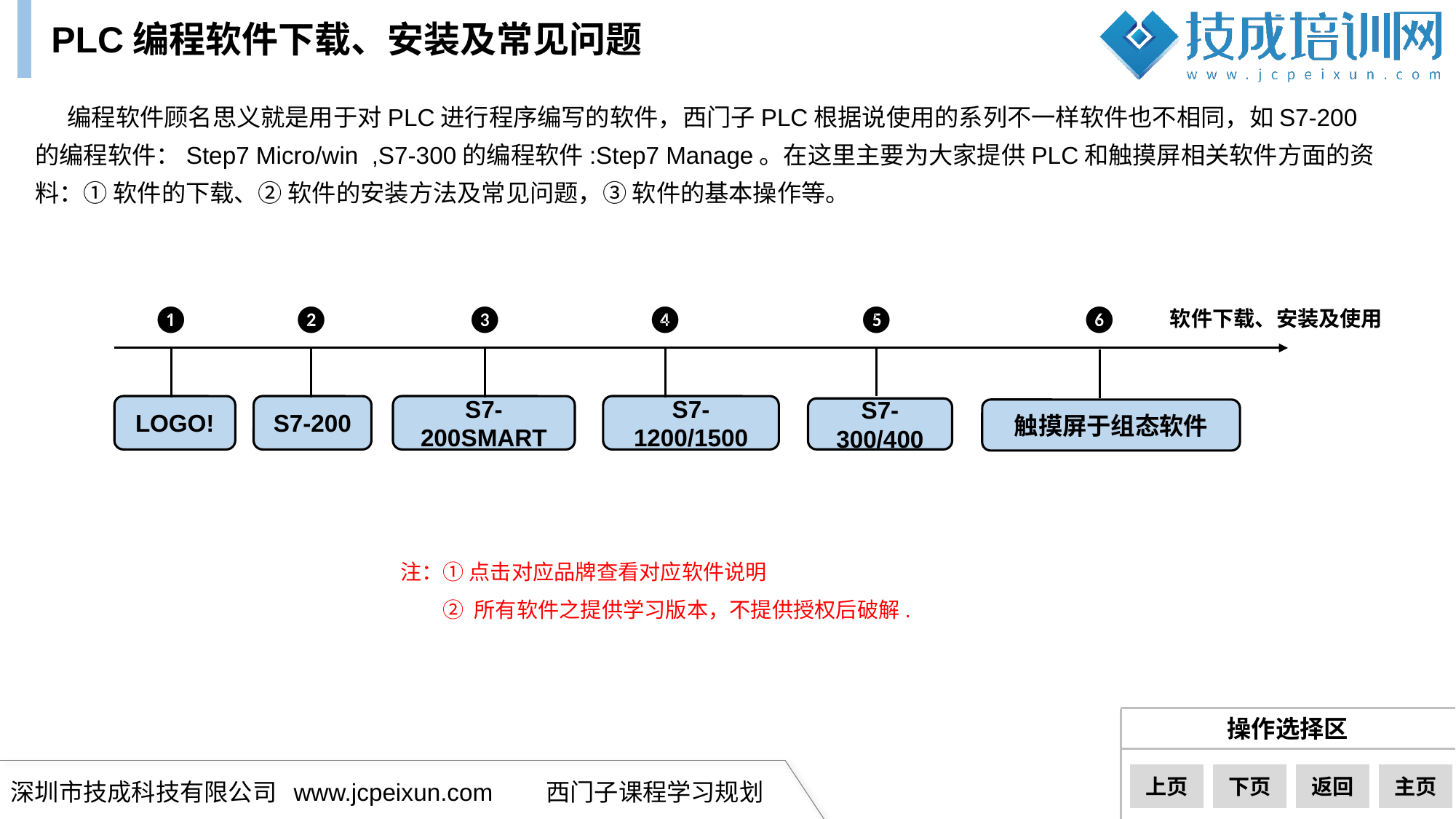

PLC编程软件下载、安装及常见问题
编程软件顾名思义就是用于对PLC进行程序编写的软件，西门子PLC根据说使用的系列不一样软件也不相同，如S7-200的编程软件：Step7 Micro/win  ,S7-300的编程软件:Step7 Manage。在这里主要为大家提供PLC和触摸屏相关软件方面的资料：① 软件的下载、② 软件的安装方法及常见问题，③ 软件的基本操作等。
❶
❷
❸
❹
❺
❻
软件下载、安装及使用
S7-200SMART
LOGO!
S7-200
S7-1200/1500
S7-300/400
触摸屏于组态软件
注：① 点击对应品牌查看对应软件说明
         ② 所有软件之提供学习版本，不提供授权后破解.
下一页
上页
下页
返回
主页